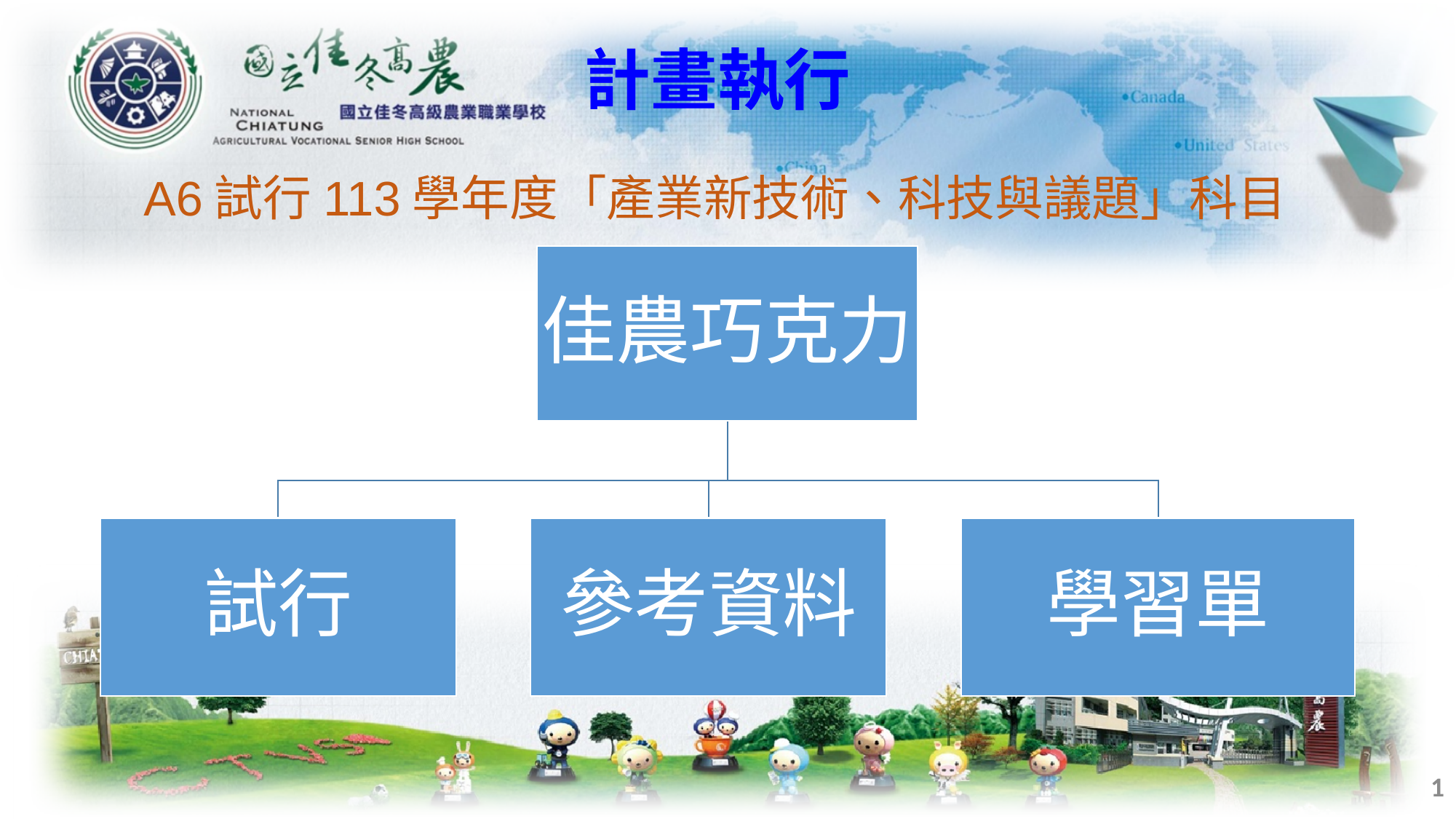

計畫執行
# A6試行113學年度「產業新技術、科技與議題」科目
佳農巧克力
試行
參考資料
學習單
1